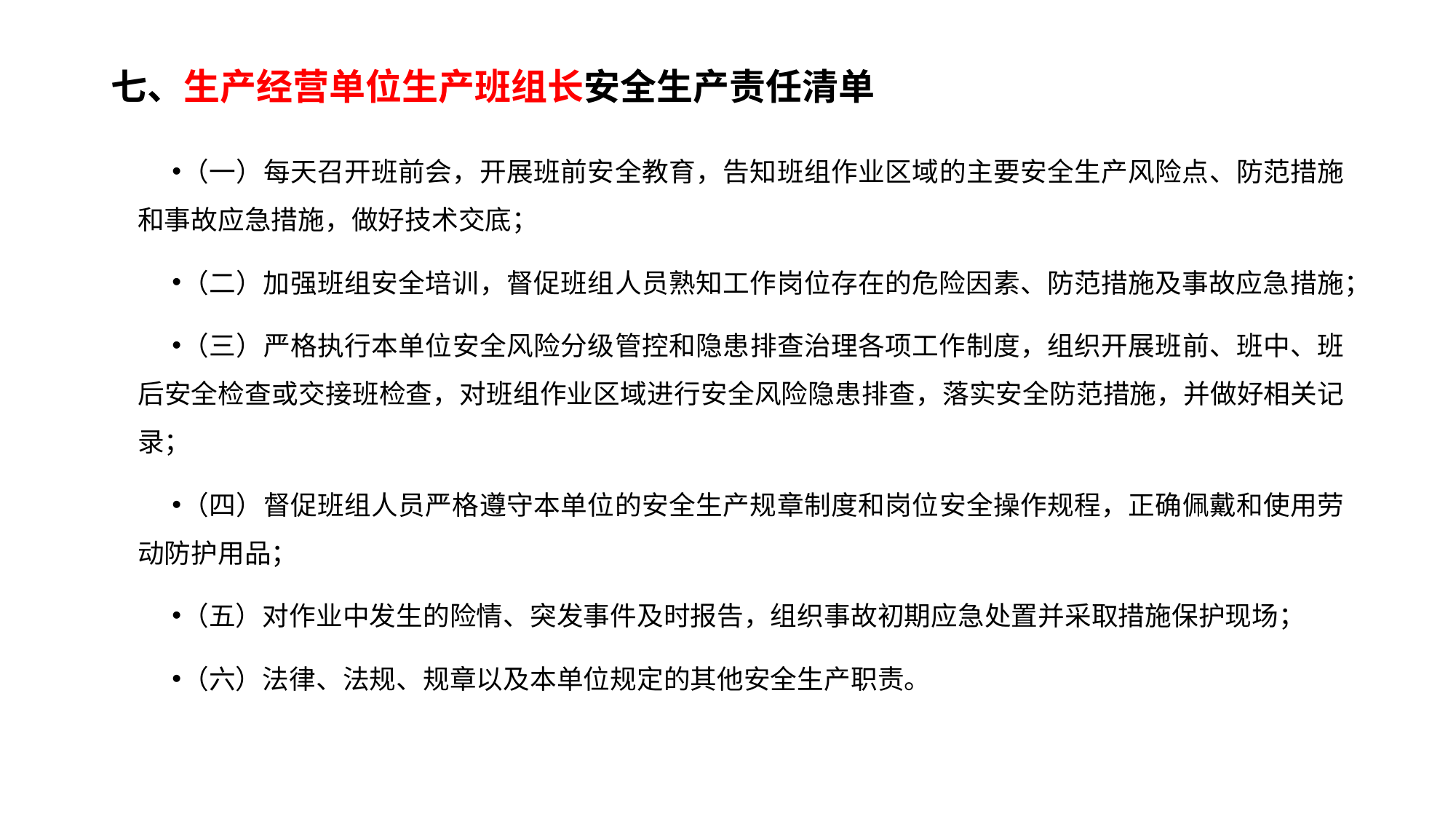

# 七、生产经营单位生产班组长安全生产责任清单
（一）每天召开班前会，开展班前安全教育，告知班组作业区域的主要安全生产风险点、防范措施和事故应急措施，做好技术交底；
（二）加强班组安全培训，督促班组人员熟知工作岗位存在的危险因素、防范措施及事故应急措施；
（三）严格执行本单位安全风险分级管控和隐患排查治理各项工作制度，组织开展班前、班中、班后安全检查或交接班检查，对班组作业区域进行安全风险隐患排查，落实安全防范措施，并做好相关记录；
（四）督促班组人员严格遵守本单位的安全生产规章制度和岗位安全操作规程，正确佩戴和使用劳动防护用品；
（五）对作业中发生的险情、突发事件及时报告，组织事故初期应急处置并采取措施保护现场；
（六）法律、法规、规章以及本单位规定的其他安全生产职责。